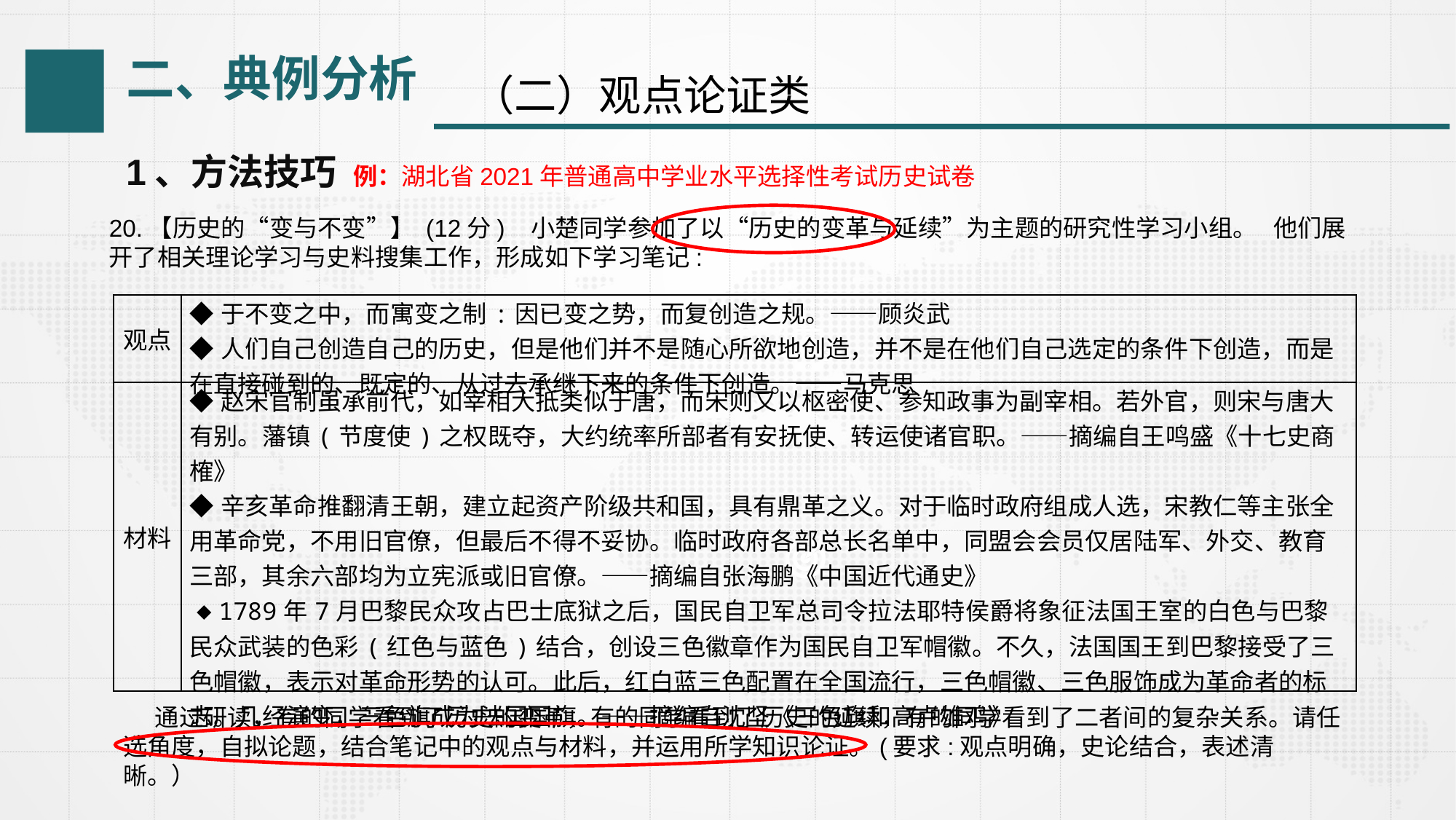

（二）观点论证类
二、典例分析

1、方法技巧  例：湖北省2021年普通高中学业水平选择性考试历史试卷

20.【历史的“变与不变”】 (12分)   小楚同学参加了以“历史的变革与延续”为主题的研究性学习小组。   他们展开了相关理论学习与史料搜集工作，形成如下学习笔记:
| 观点 | ◆于不变之中，而寓变之制:因已变之势，而复创造之规。——顾炎武 ◆人们自己创造自己的历史，但是他们并不是随心所欲地创造，并不是在他们自己选定的条件下创造，而是在直接碰到的、既定的、从过去承继下来的条件下创造。——马克思 |
| --- | --- |
| 材料 | ◆赵宋官制虽承前代，如宰相大抵类似于唐，而宋则又以枢密使、参知政事为副宰相。若外官，则宋与唐大有别。藩镇(节度使)之权既夺，大约统率所部者有安抚使、转运使诸官职。——摘编自王鸣盛《十七史商榷》 ◆辛亥革命推翻清王朝，建立起资产阶级共和国，具有鼎革之义。对于临时政府组成人选，宋教仁等主张全用革命党，不用旧官僚，但最后不得不妥协。临时政府各部总长名单中，同盟会会员仅居陆军、外交、教育三部，其余六部均为立宪派或旧官僚。——摘编自张海鹏《中国近代通史》 ◆1789年7月巴黎民众攻占巴士底狱之后，国民自卫军总司令拉法耶特侯爵将象征法国王室的白色与巴黎民众武装的色彩(红色与蓝色)结合，创设三色徽章作为国民自卫军帽徽。不久，法国国王到巴黎接受了三色帽徽，表示对革命形势的认可。此后，红白蓝三色配置在全国流行，三色帽徽、三色服饰成为革命者的标志。几经演变，三色旗成为法国国旗。——摘编自沈坚《三色旗和高卢雄鸡》 |

通过研读，有的同学看到了历史的变革，有的同学看到了历史的延续，有的同学看到了二者间的复杂关系。请任选角度，自拟论题，结合笔记中的观点与材料，并运用所学知识论证。(要求:观点明确，史论结合，表述清晰。）